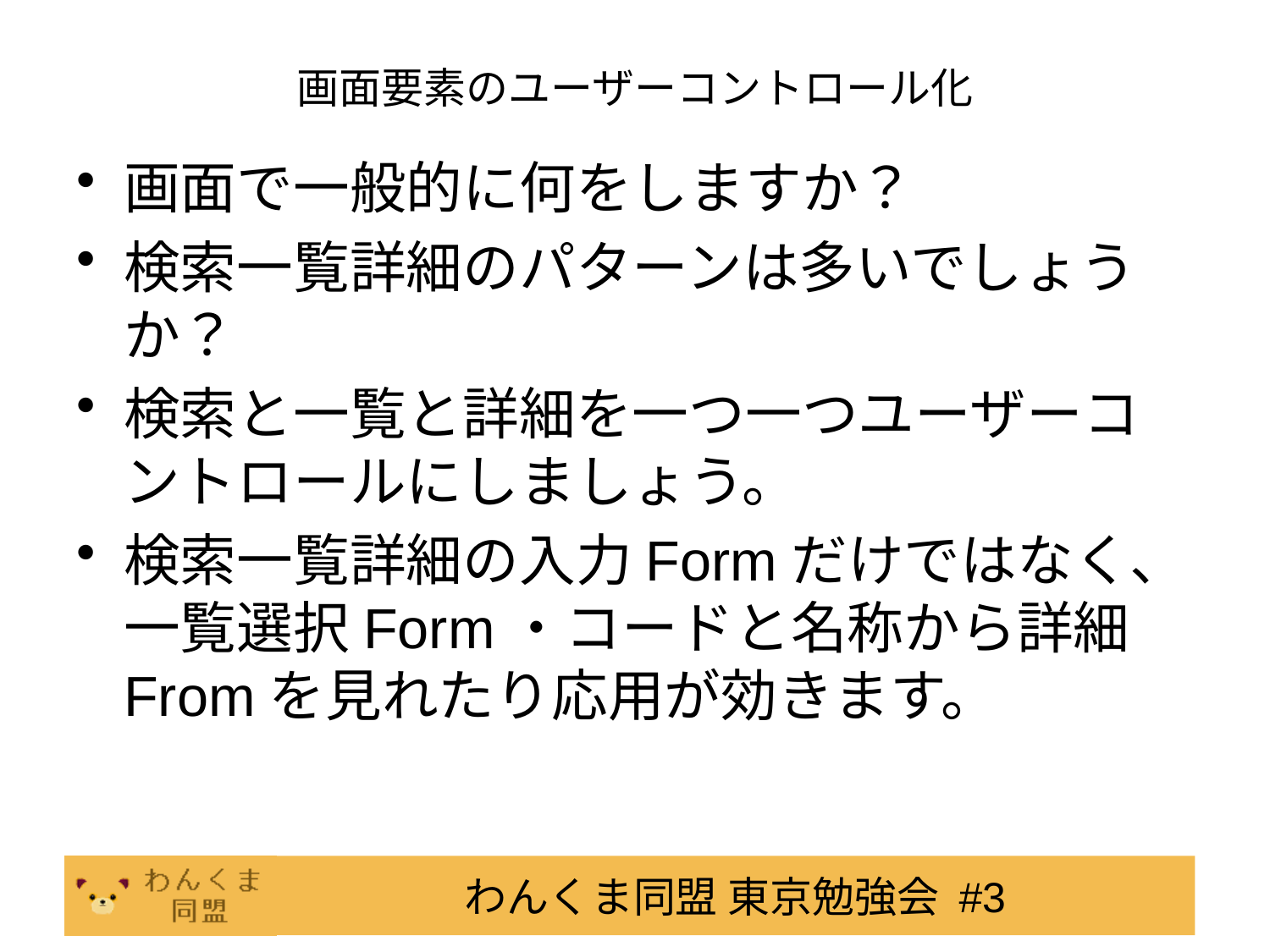

# 画面要素のユーザーコントロール化
画面で一般的に何をしますか？
検索一覧詳細のパターンは多いでしょうか？
検索と一覧と詳細を一つ一つユーザーコントロールにしましょう。
検索一覧詳細の入力Formだけではなく、一覧選択Form・コードと名称から詳細Fromを見れたり応用が効きます。